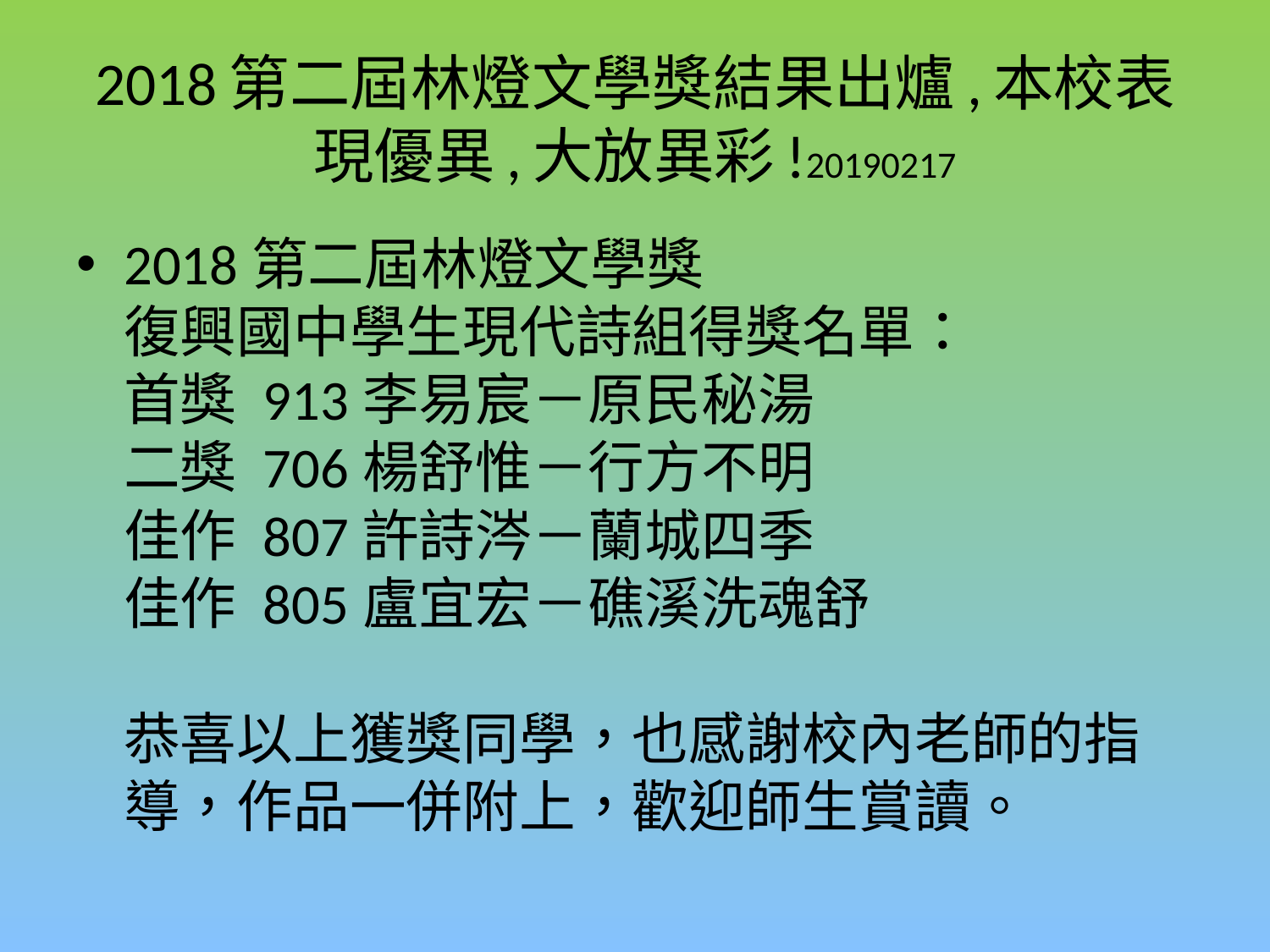

# 2018第二屆林燈文學獎結果出爐,本校表現優異,大放異彩!20190217
2018第二屆林燈文學獎
復興國中學生現代詩組得獎名單：
首獎 913李易宸－原民秘湯
二獎 706楊舒惟－行方不明
佳作 807許詩涔－蘭城四季
佳作 805盧宜宏－礁溪洗魂舒
恭喜以上獲獎同學，也感謝校內老師的指導，作品一併附上，歡迎師生賞讀。